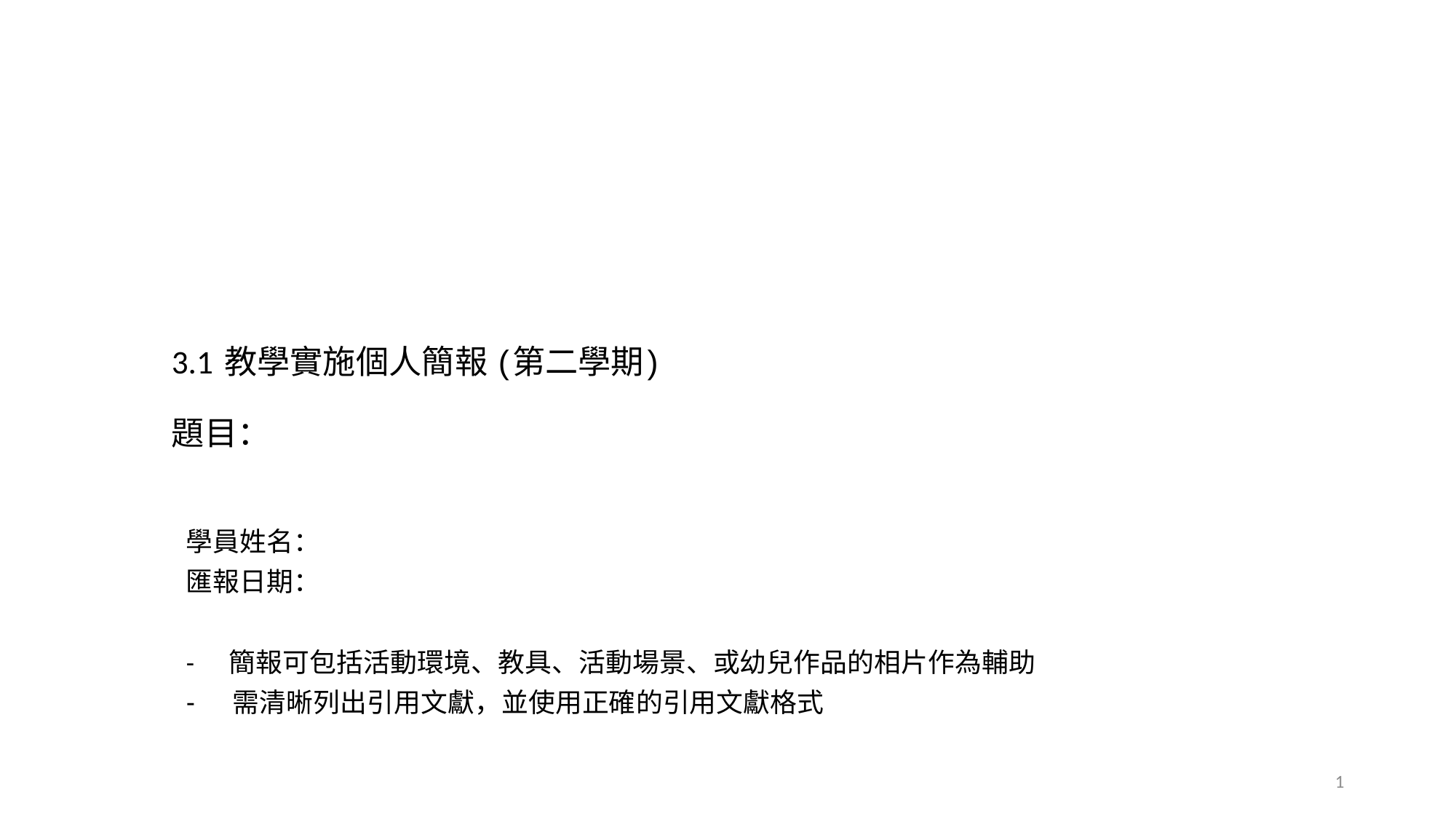

# 3.1 教學實施個人簡報 (第二學期) 題目：

學員姓名：
匯報日期：

-     簡報可包括活動環境、教具、活動場景、或幼兒作品的相片作為輔助
 需清晰列出引用文獻，並使用正確的引用文獻格式

1